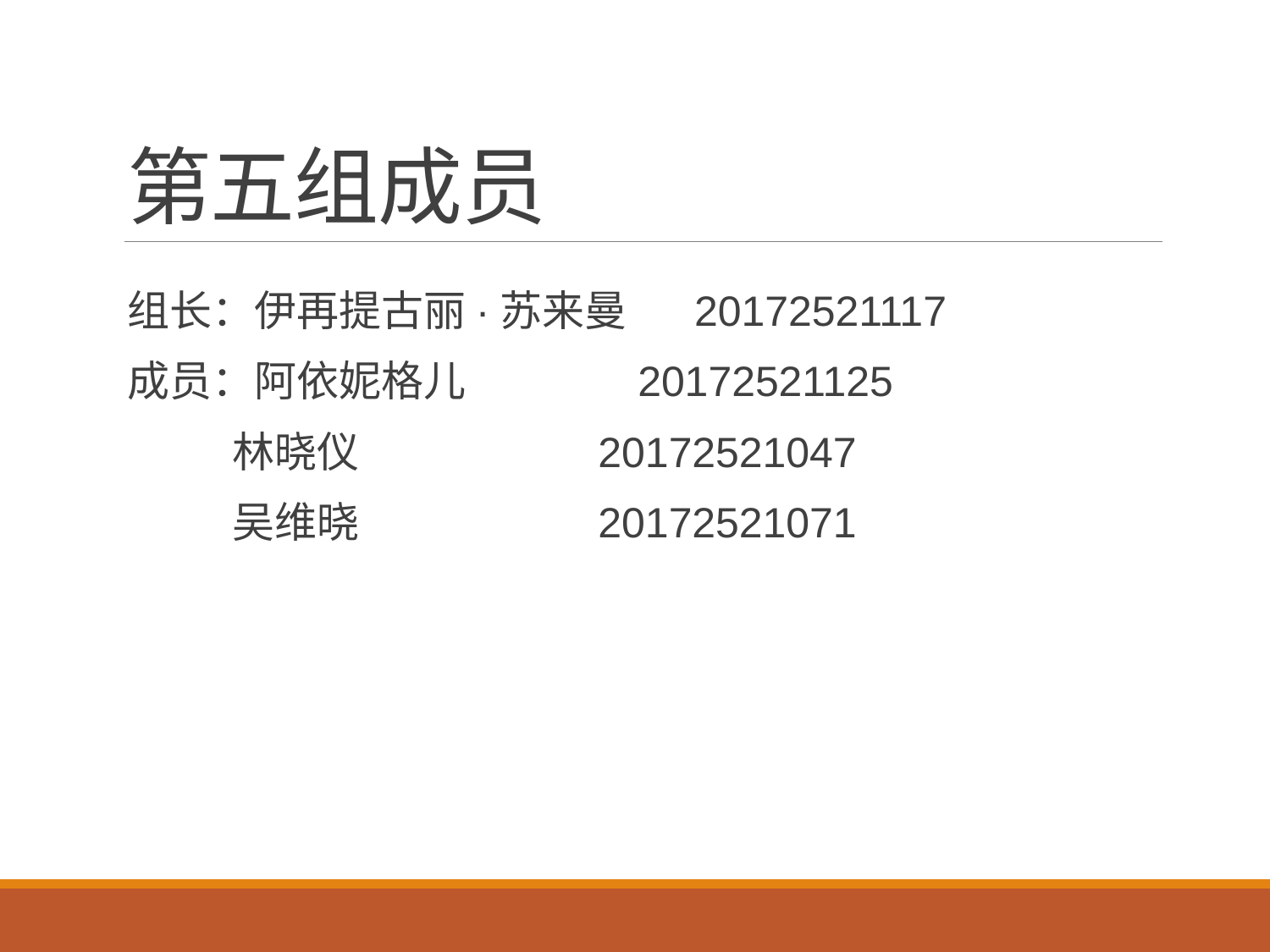

# 第五组成员
组长：伊再提古丽·苏来曼      20172521117
成员：阿依妮格儿                 20172521125
          林晓仪                        20172521047
          吴维晓                        20172521071